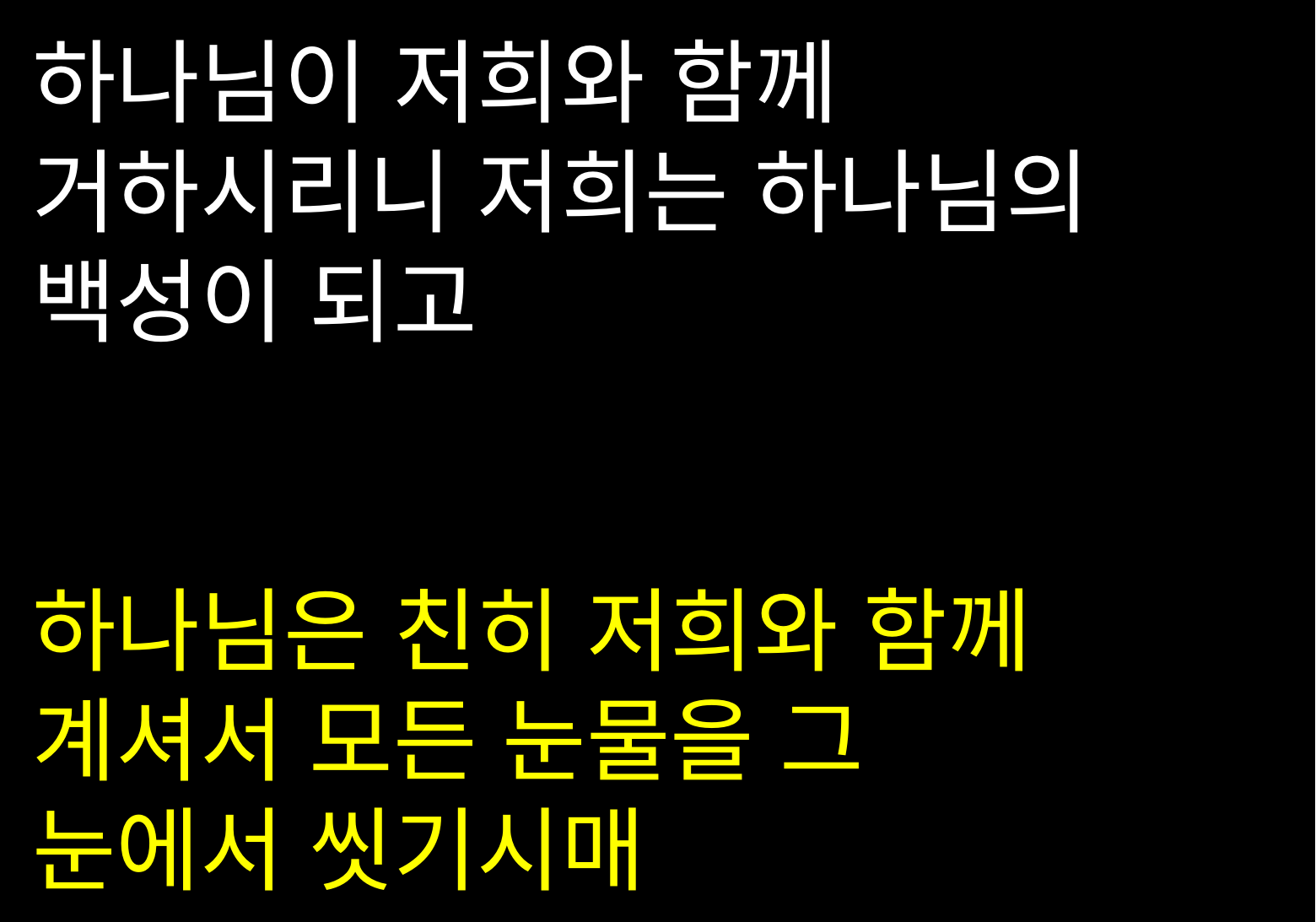

하나님이 저희와 함께
거하시리니 저희는 하나님의 백성이 되고

하나님은 친히 저희와 함께
계셔서 모든 눈물을 그
눈에서 씻기시매